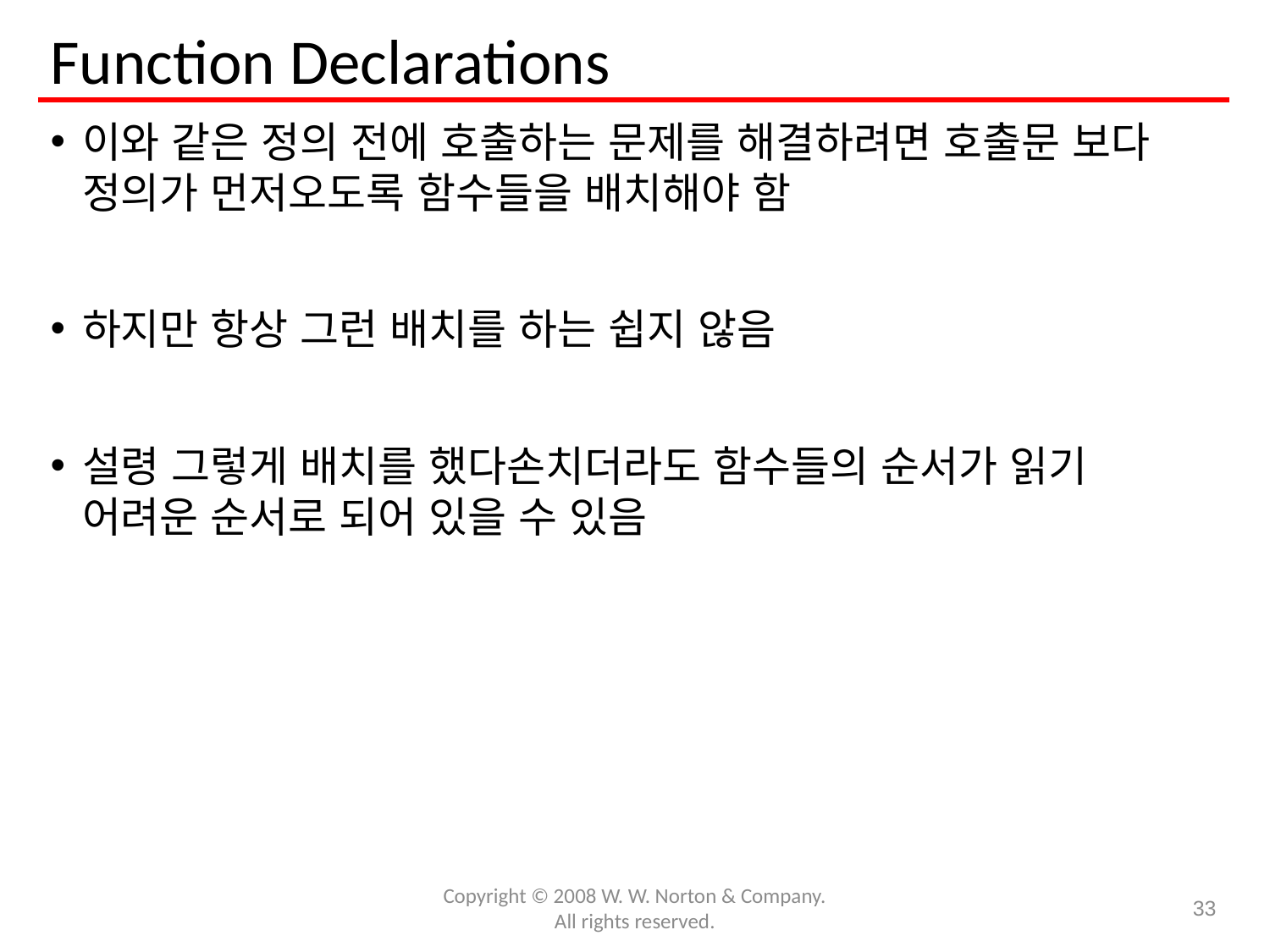

# Function Declarations
이와 같은 정의 전에 호출하는 문제를 해결하려면 호출문 보다 정의가 먼저오도록 함수들을 배치해야 함

하지만 항상 그런 배치를 하는 쉽지 않음

설령 그렇게 배치를 했다손치더라도 함수들의 순서가 읽기 어려운 순서로 되어 있을 수 있음
Copyright © 2008 W. W. Norton & Company.
All rights reserved.
33